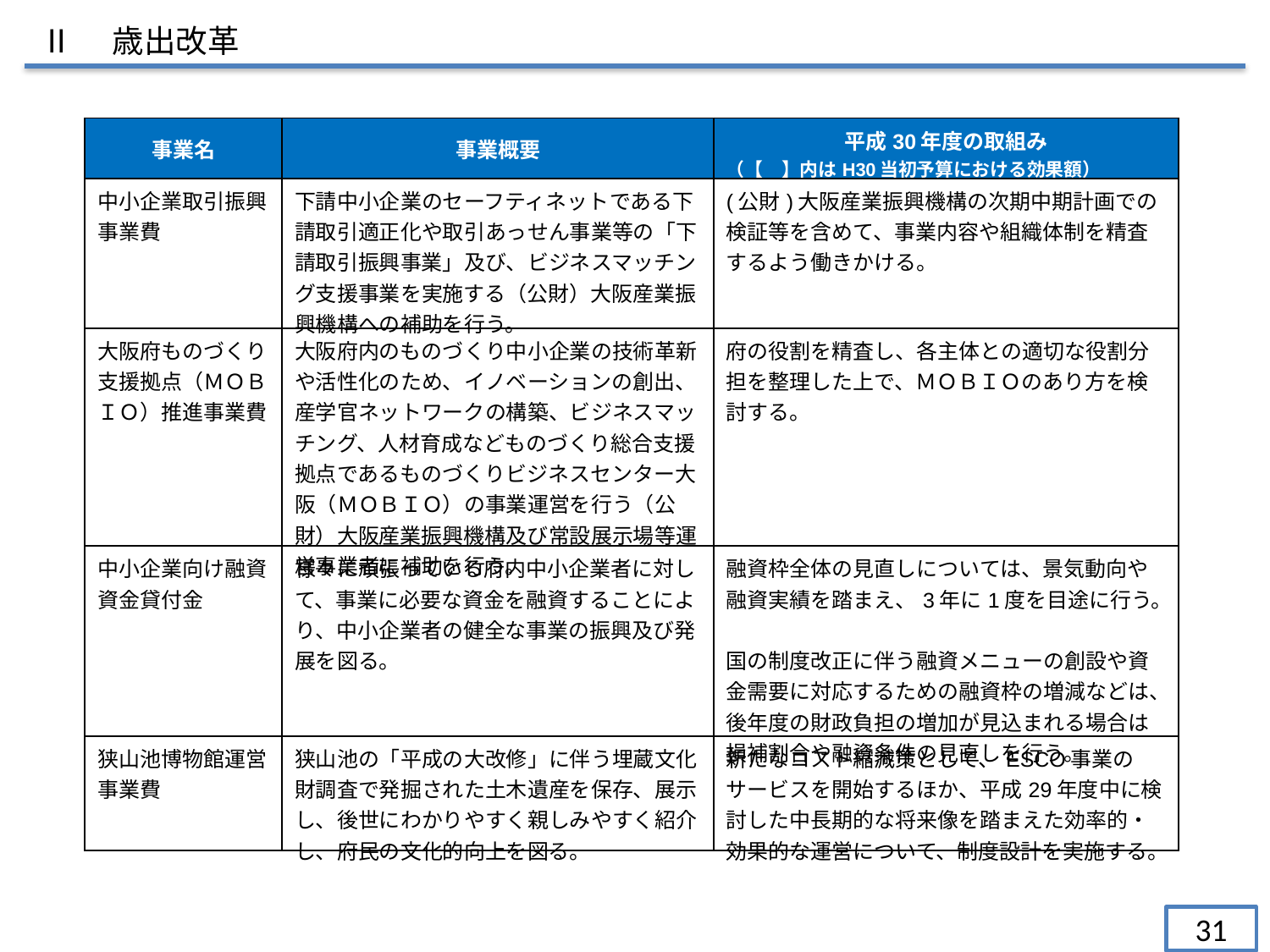

Ⅱ　歳出改革
| 事業名 | 事業概要 | 平成30年度の取組み （【　】内はH30当初予算における効果額） |
| --- | --- | --- |
| 中小企業取引振興事業費 | 下請中小企業のセーフティネットである下請取引適正化や取引あっせん事業等の「下請取引振興事業」及び、ビジネスマッチング支援事業を実施する（公財）大阪産業振興機構への補助を行う。 | (公財)大阪産業振興機構の次期中期計画での検証等を含めて、事業内容や組織体制を精査するよう働きかける。 |
| 大阪府ものづくり支援拠点（ＭＯＢＩＯ）推進事業費 | 大阪府内のものづくり中小企業の技術革新や活性化のため、イノベーションの創出、産学官ネットワークの構築、ビジネスマッチング、人材育成などものづくり総合支援拠点であるものづくりビジネスセンター大阪（ＭＯＢＩＯ）の事業運営を行う（公財）大阪産業振興機構及び常設展示場等運営事業者に補助を行う。 | 府の役割を精査し、各主体との適切な役割分担を整理した上で、ＭＯＢＩＯのあり方を検討する。 |
| 中小企業向け融資資金貸付金 | 様々に頑張っている府内中小企業者に対して、事業に必要な資金を融資することにより、中小企業者の健全な事業の振興及び発展を図る。 | 融資枠全体の見直しについては、景気動向や融資実績を踏まえ、3年に1度を目途に行う。　 国の制度改正に伴う融資メニューの創設や資金需要に対応するための融資枠の増減などは、後年度の財政負担の増加が見込まれる場合は損補割合や融資条件の見直しを行う。 |
| 狭山池博物館運営事業費 | 狭山池の「平成の大改修」に伴う埋蔵文化財調査で発掘された土木遺産を保存、展示し、後世にわかりやすく親しみやすく紹介し、府民の文化的向上を図る。 | 新たなコスト縮減策として、ESCO事業のサービスを開始するほか、平成29年度中に検討した中長期的な将来像を踏まえた効率的・効果的な運営について、制度設計を実施する。 |
31